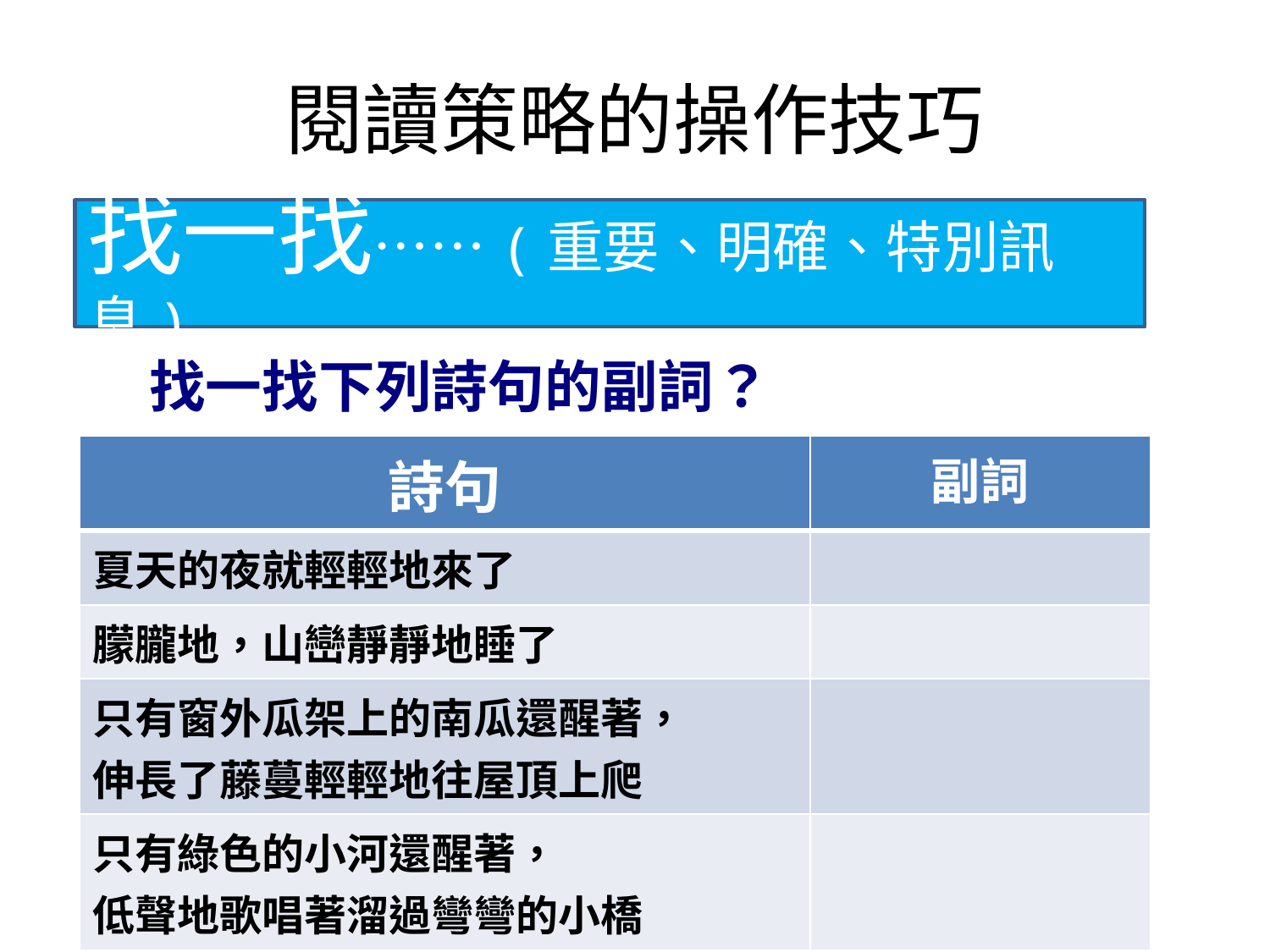

# 閱讀策略的操作技巧
找一找……(重要、明確、特別訊息)
    找一找下列詩句的副詞？
| 詩句 | 副詞 |
| --- | --- |
| 夏天的夜就輕輕地來了 |  |
| 朦朧地，山巒靜靜地睡了 |  |
| 只有窗外瓜架上的南瓜還醒著， 伸長了藤蔓輕輕地往屋頂上爬 |  |
| 只有綠色的小河還醒著， 低聲地歌唱著溜過彎彎的小橋 |  |
|  |
| --- |